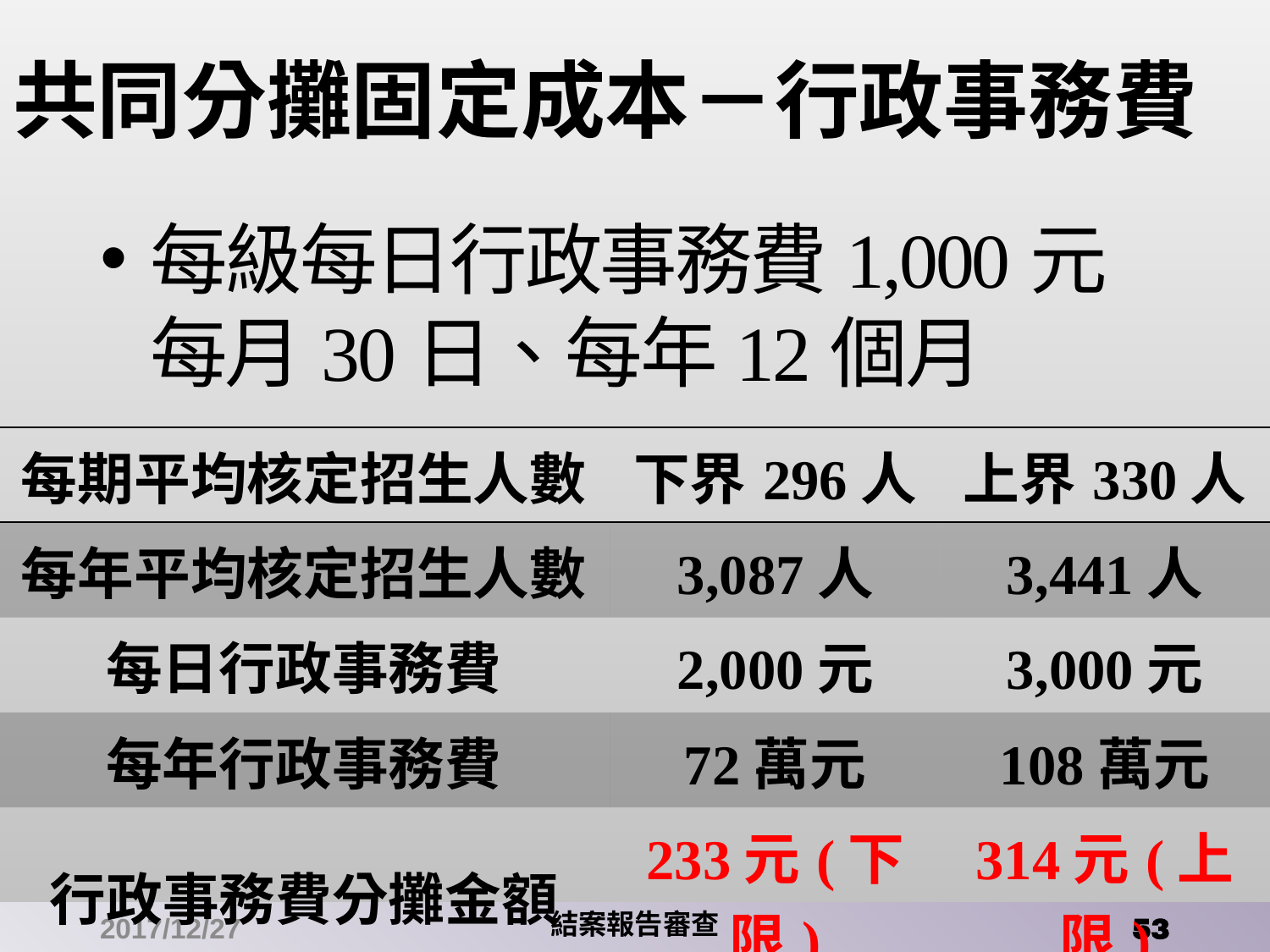

# 共同分攤固定成本－行政事務費
每級每日行政事務費1,000元
每月30日、每年12個月

| 每期平均核定招生人數 | 下界296人 | 上界330人 |
| --- | --- | --- |
| 每年平均核定招生人數 | 3,087人 | 3,441人 |
| 每日行政事務費 | 2,000元 | 3,000元 |
| 每年行政事務費 | 72萬元 | 108萬元 |
| 行政事務費分攤金額 | 233元(下限) | 314元(上限) |
2017/12/27
結案報告審查
53